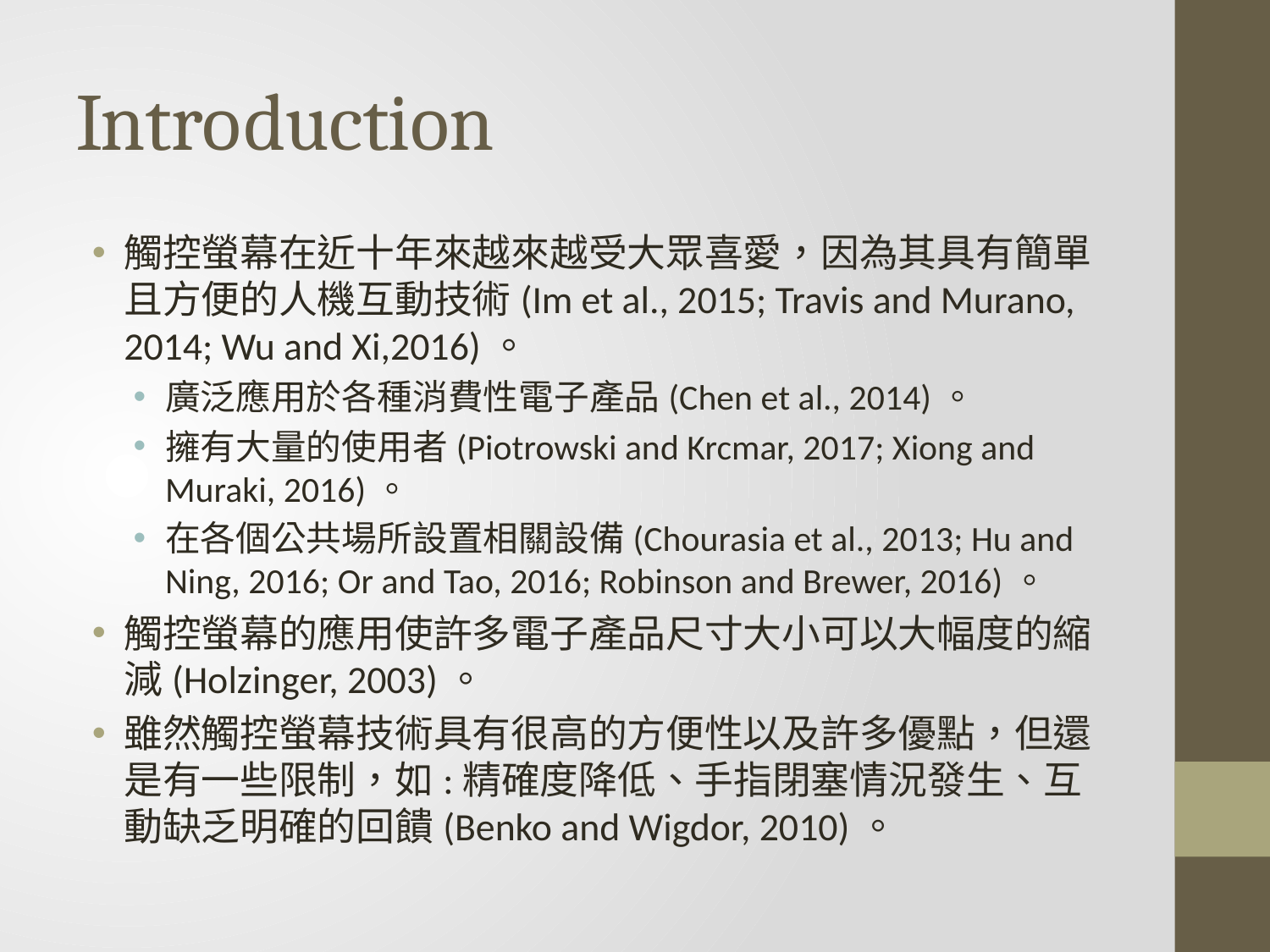

# Introduction
觸控螢幕在近十年來越來越受大眾喜愛，因為其具有簡單且方便的人機互動技術(Im et al., 2015; Travis and Murano, 2014; Wu and Xi,2016)。
廣泛應用於各種消費性電子產品(Chen et al., 2014)。
擁有大量的使用者(Piotrowski and Krcmar, 2017; Xiong and Muraki, 2016)。
在各個公共場所設置相關設備(Chourasia et al., 2013; Hu and Ning, 2016; Or and Tao, 2016; Robinson and Brewer, 2016)。
觸控螢幕的應用使許多電子產品尺寸大小可以大幅度的縮減(Holzinger, 2003)。
雖然觸控螢幕技術具有很高的方便性以及許多優點，但還是有一些限制，如:精確度降低、手指閉塞情況發生、互動缺乏明確的回饋(Benko and Wigdor, 2010)。